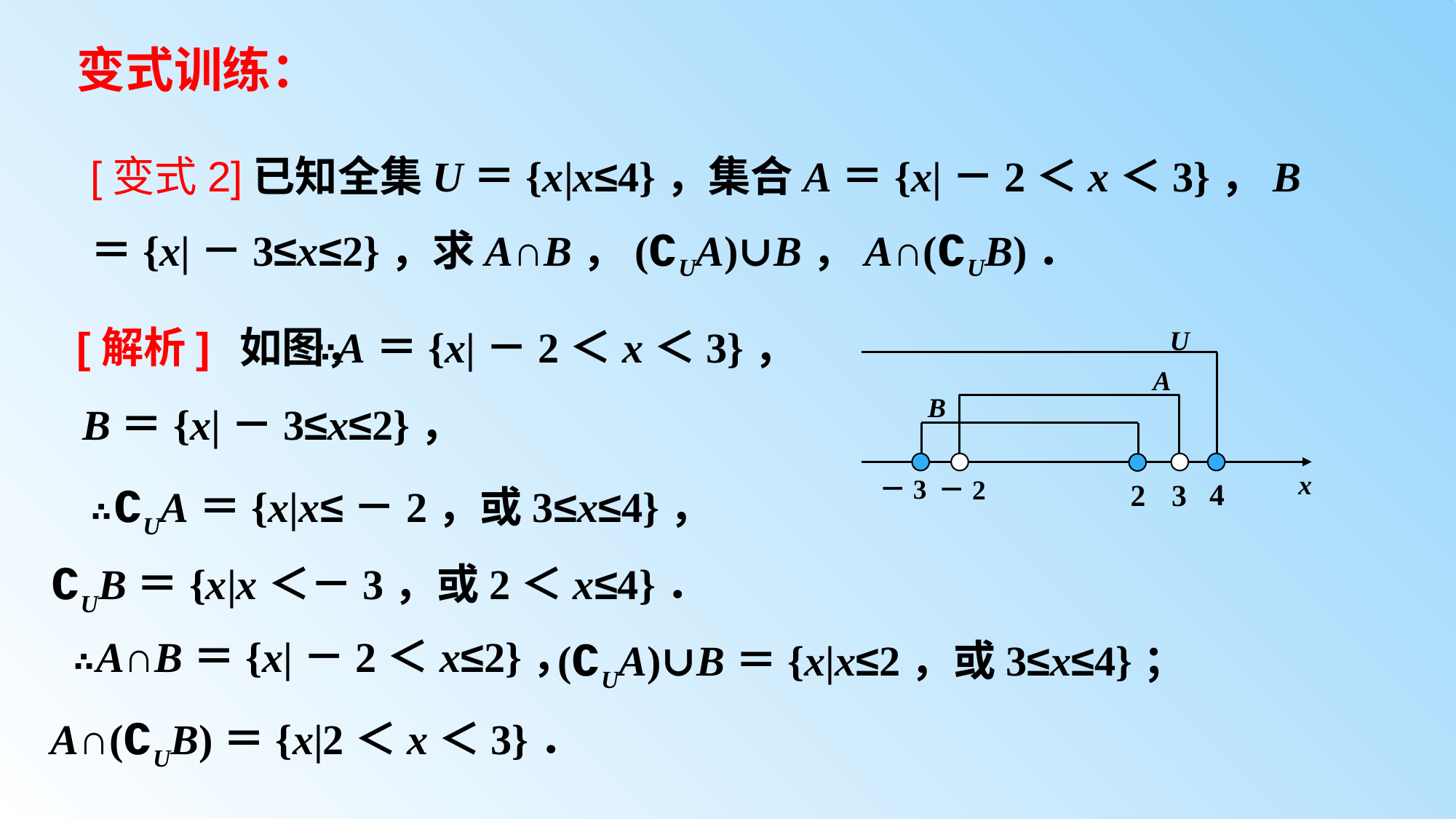

# 变式训练：
[变式2]已知全集U＝{x|x≤4}，集合A＝{x|－2＜x＜3}，B＝{x|－3≤x≤2}，求A∩B，(∁UA)∪B，A∩(∁UB)．
[解析]
如图，
∵A＝{x|－2＜x＜3}，
U

4
A

－2
3
B＝{x|－3≤x≤2}，
B

－3
2
∴∁UA＝{x|x≤－2，或3≤x≤4}，
x
∁UB＝{x|x＜－3，或2＜x≤4}．
(∁UA)∪B＝{x|x≤2，或3≤x≤4}；
∴A∩B＝{x|－2＜x≤2}，
A∩(∁UB)＝{x|2＜x＜3}．